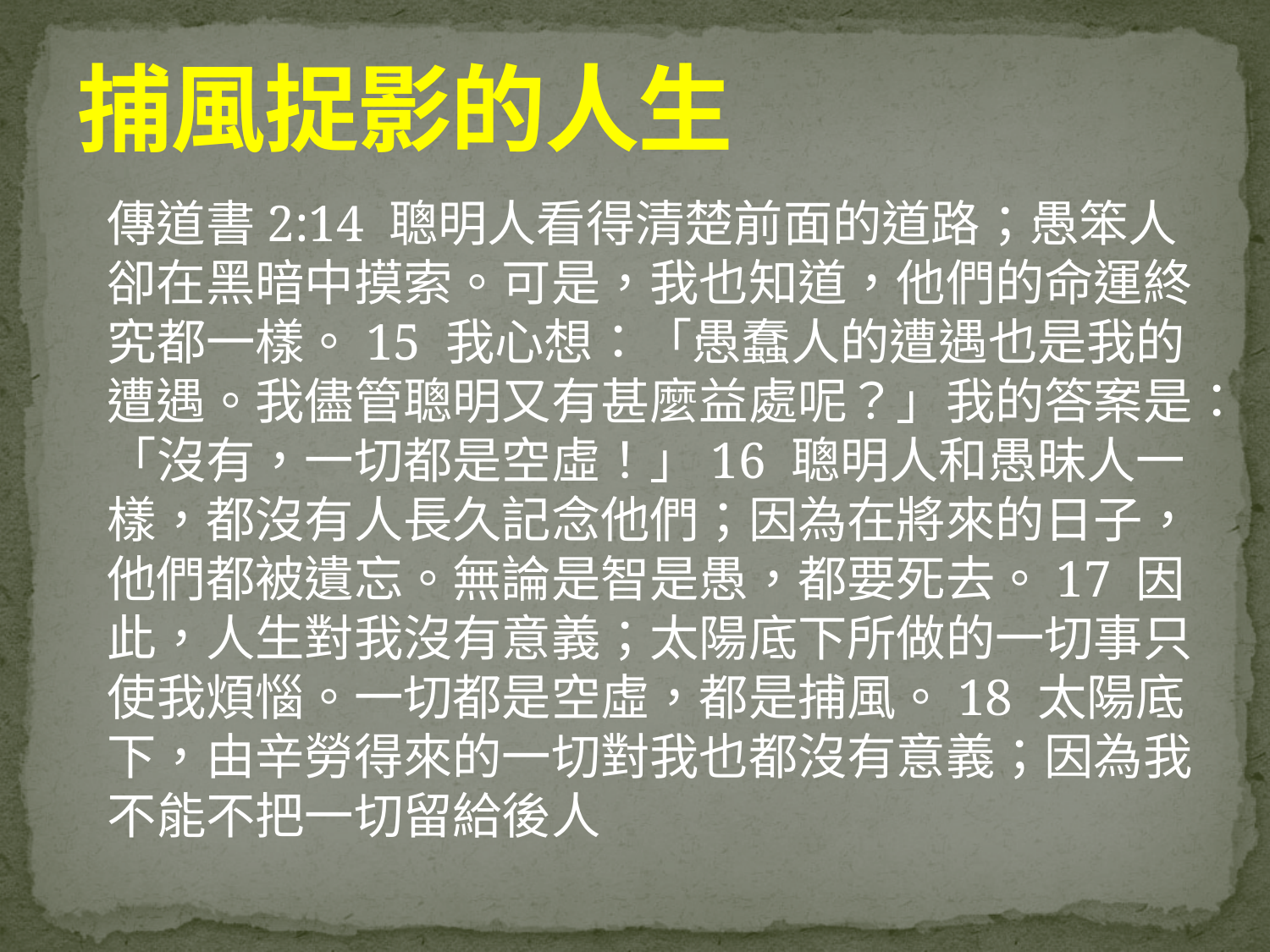

# 捕風捉影的人生
傳道書2:14 聰明人看得清楚前面的道路；愚笨人卻在黑暗中摸索。可是，我也知道，他們的命運終究都一樣。15 我心想：「愚蠢人的遭遇也是我的遭遇。我儘管聰明又有甚麼益處呢？」我的答案是：「沒有，一切都是空虛！」16 聰明人和愚昧人一樣，都沒有人長久記念他們；因為在將來的日子，他們都被遺忘。無論是智是愚，都要死去。17 因此，人生對我沒有意義；太陽底下所做的一切事只使我煩惱。一切都是空虛，都是捕風。18 太陽底下，由辛勞得來的一切對我也都沒有意義；因為我不能不把一切留給後人